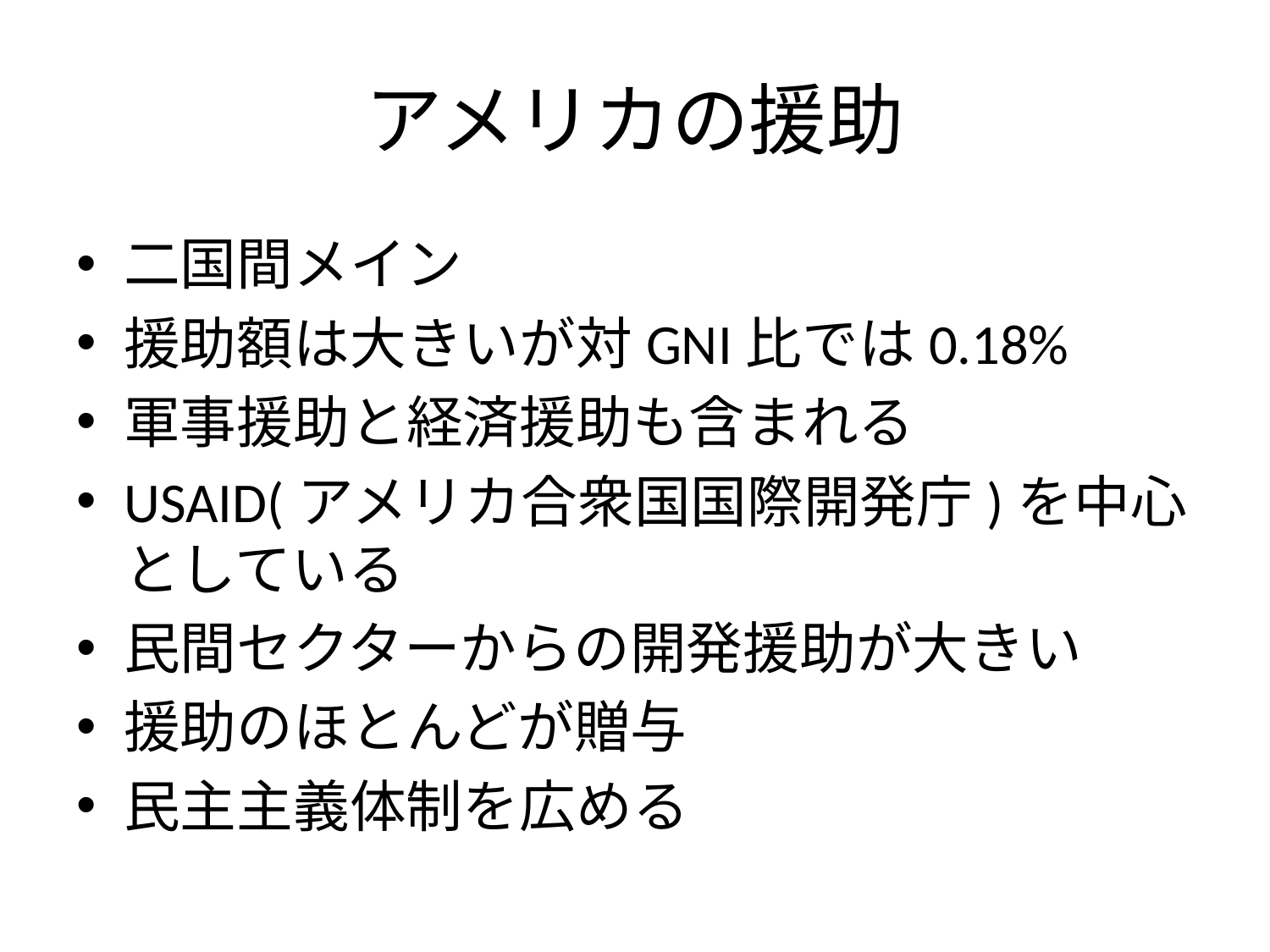

# アメリカの援助
二国間メイン
援助額は大きいが対GNI比では0.18%
軍事援助と経済援助も含まれる
USAID(アメリカ合衆国国際開発庁)を中心としている
民間セクターからの開発援助が大きい
援助のほとんどが贈与
民主主義体制を広める